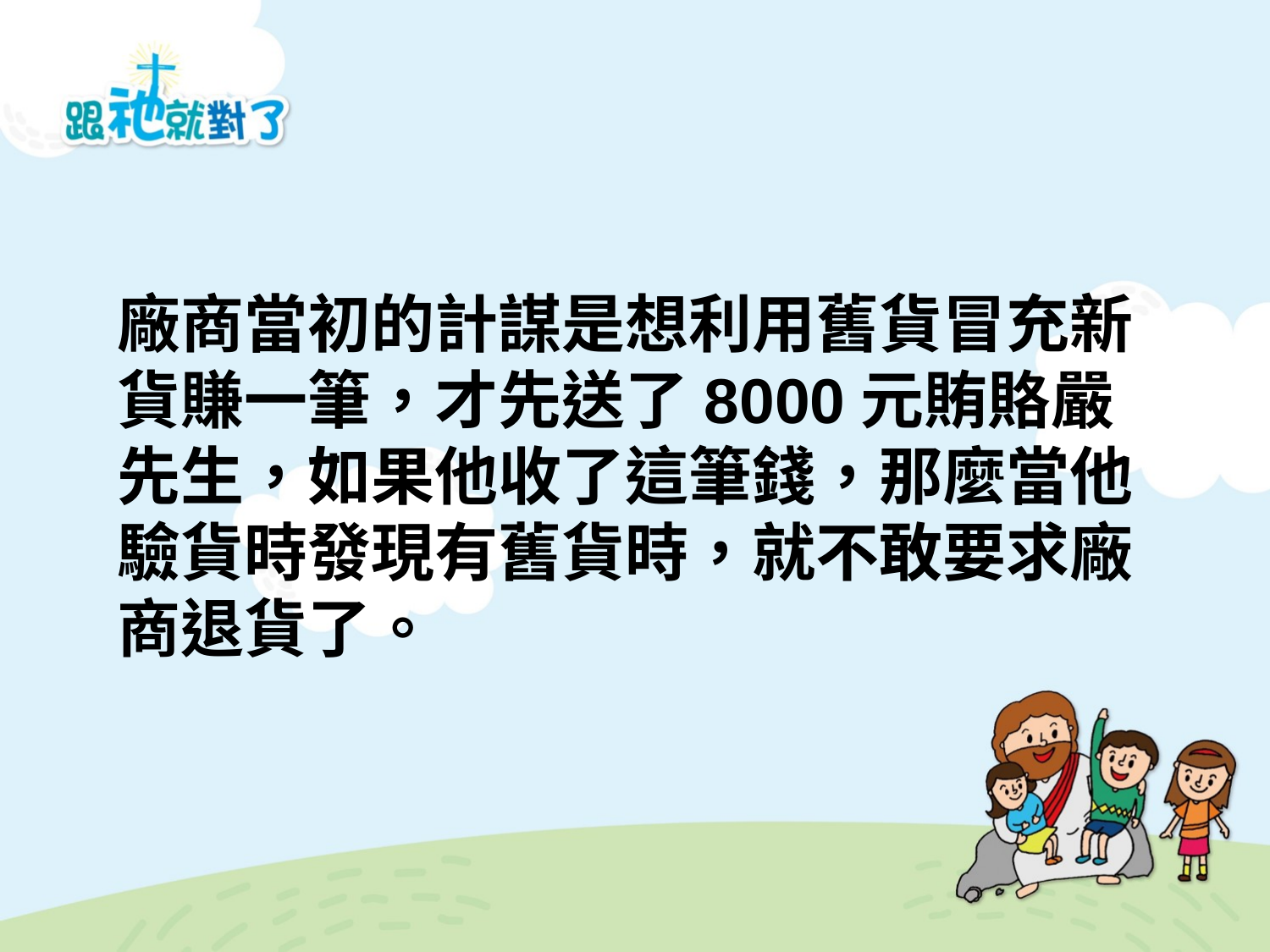

廠商當初的計謀是想利用舊貨冒充新貨賺一筆，才先送了8000元賄賂嚴先生，如果他收了這筆錢，那麼當他驗貨時發現有舊貨時，就不敢要求廠商退貨了。